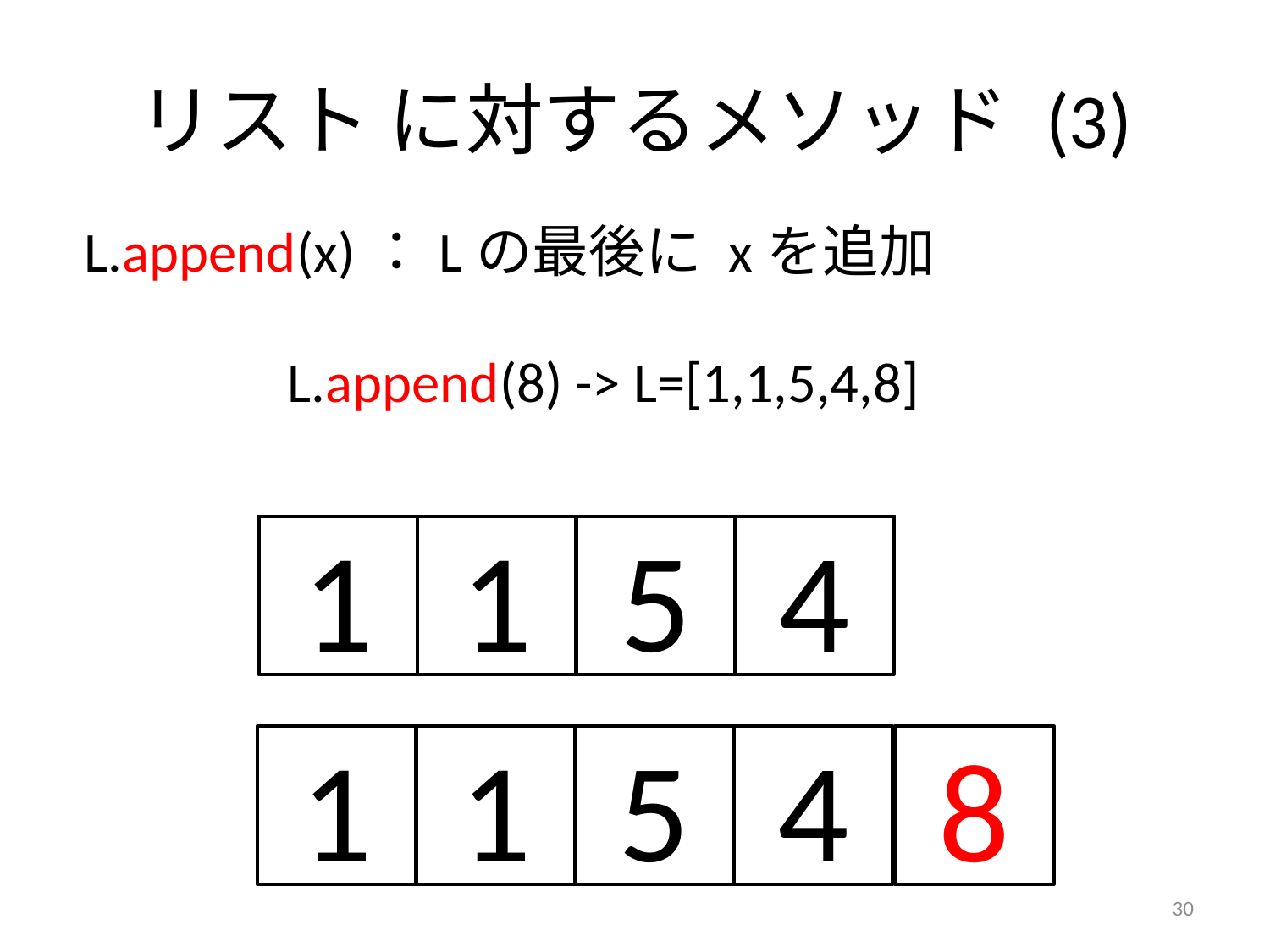

# リスト に対するメソッド (3)
L.append(x)：Lの最後に xを追加

                L.append(8) -> L=[1,1,5,4,8]
1
1
5
4
1
1
5
4
8
30